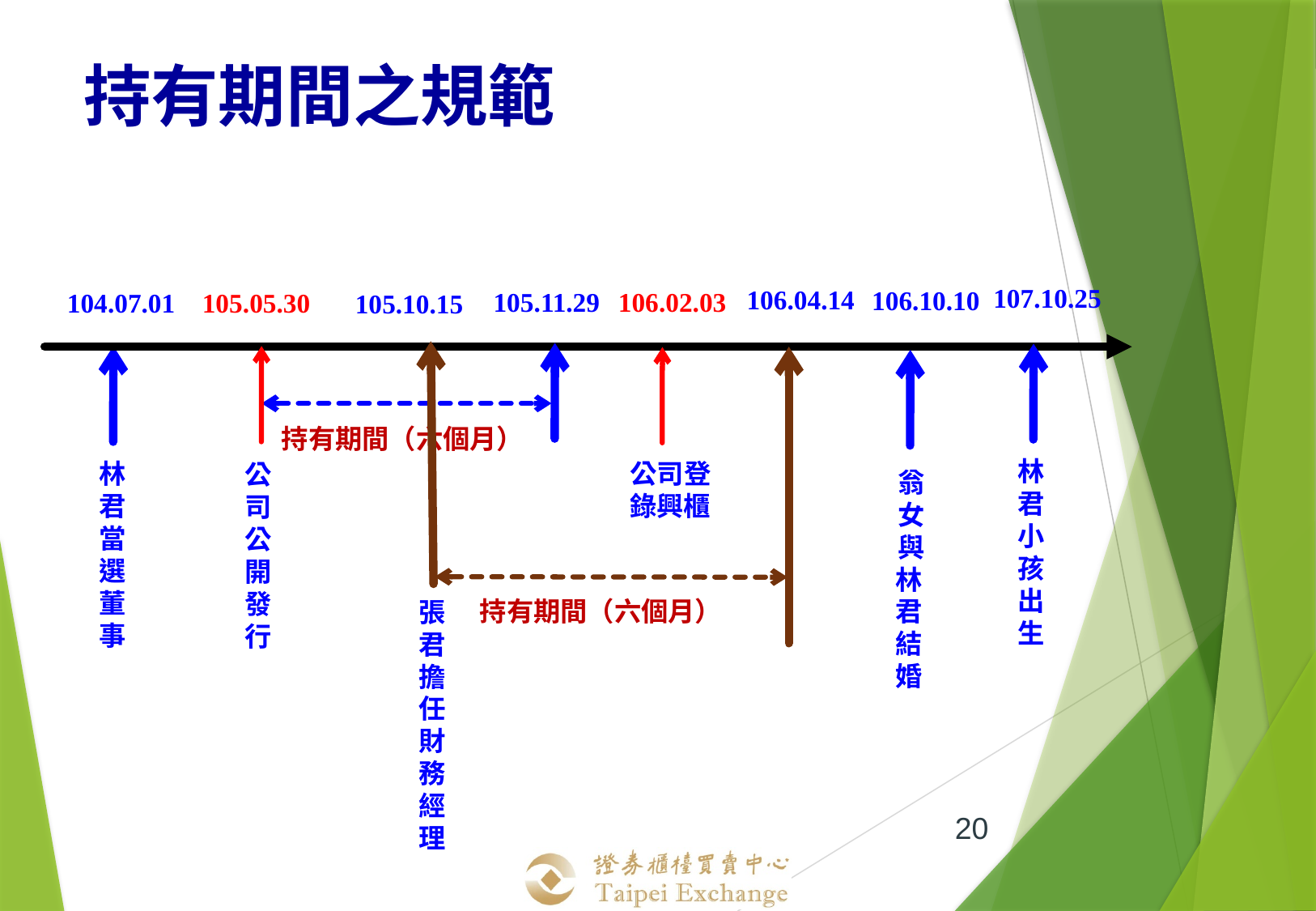

持有期間之規範
107.10.25
106.04.14
106.10.10
105.11.29
106.02.03
104.07.01
105.05.30
105.10.15
持有期間（六個月）
林君小孩出生
公司登錄興櫃
林君當選董事
公司公開發行
翁女與
林君結婚
持有期間（六個月）
張君擔任財務
經理
20